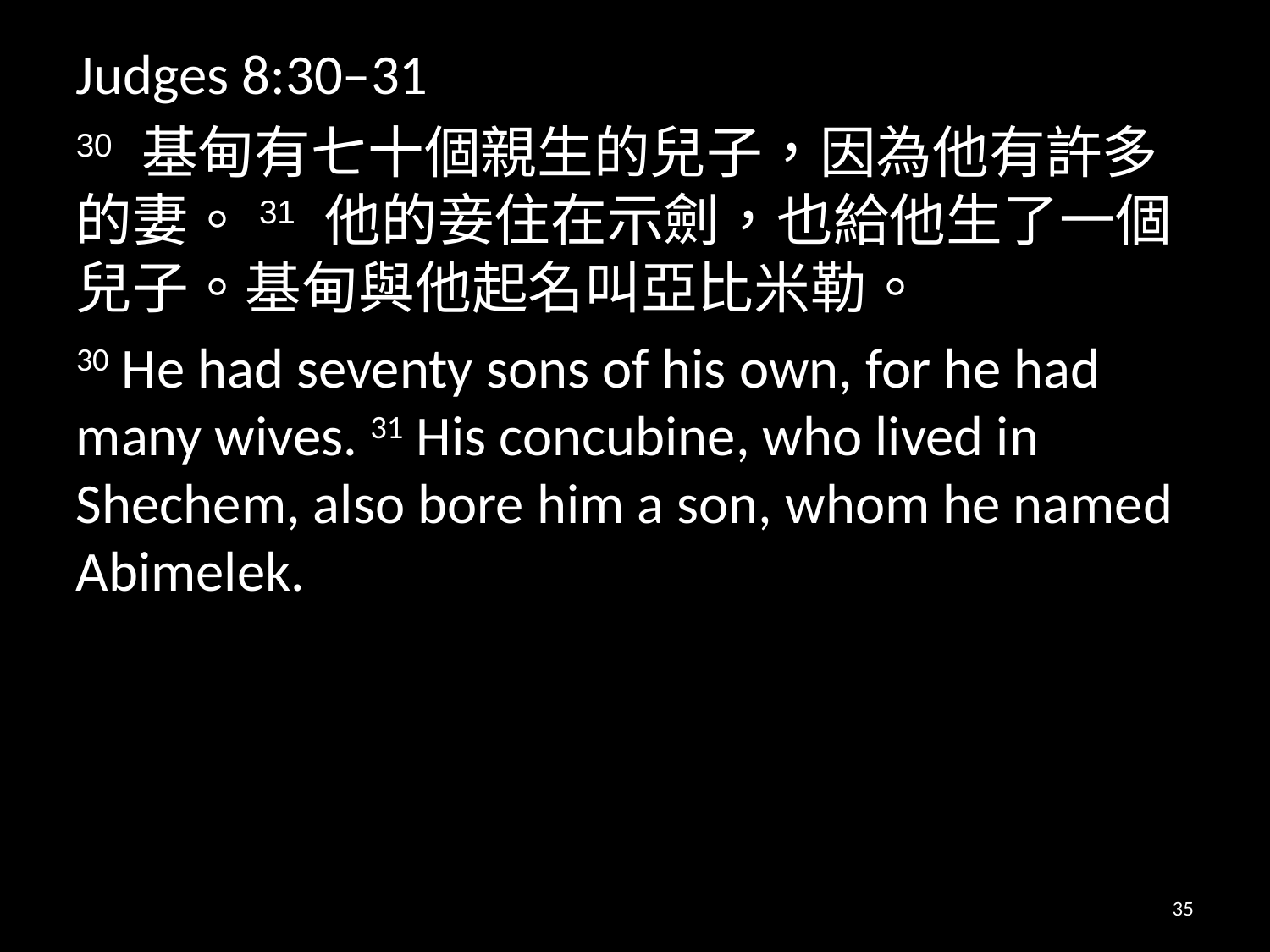

Judges 8:30–31
30 基甸有七十個親生的兒子，因為他有許多的妻。31 他的妾住在示劍，也給他生了一個兒子。基甸與他起名叫亞比米勒。
30 He had seventy sons of his own, for he had many wives. 31 His concubine, who lived in Shechem, also bore him a son, whom he named Abimelek.

35